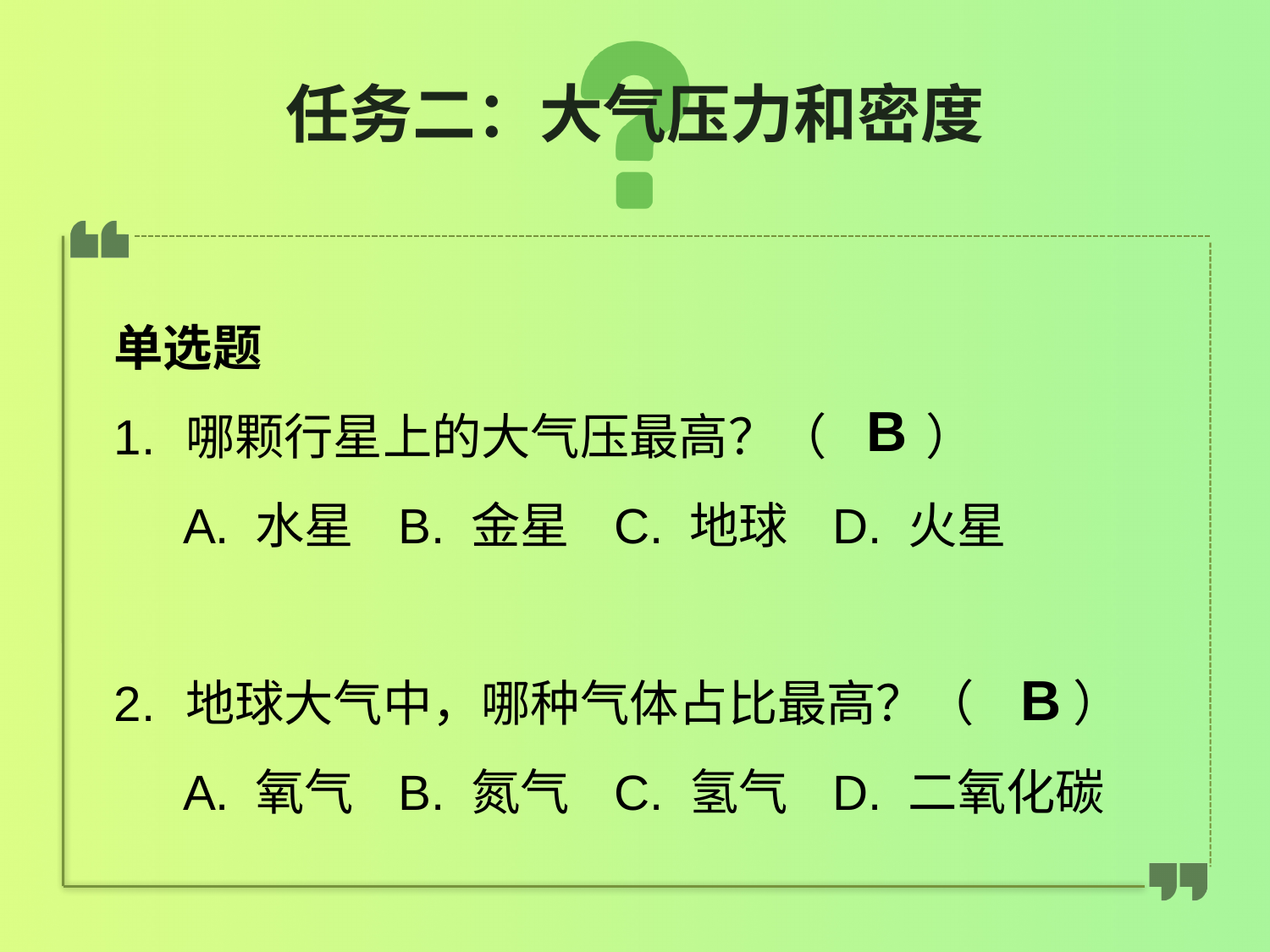

# 任务二：大气压力和密度
单选题
哪颗行星上的大气压最高？（         ）
     A. 水星   B. 金星   C. 地球   D. 火星

地球大气中，哪种气体占比最高？（         ）
     A. 氧气   B. 氮气   C. 氢气   D. 二氧化碳
B
B